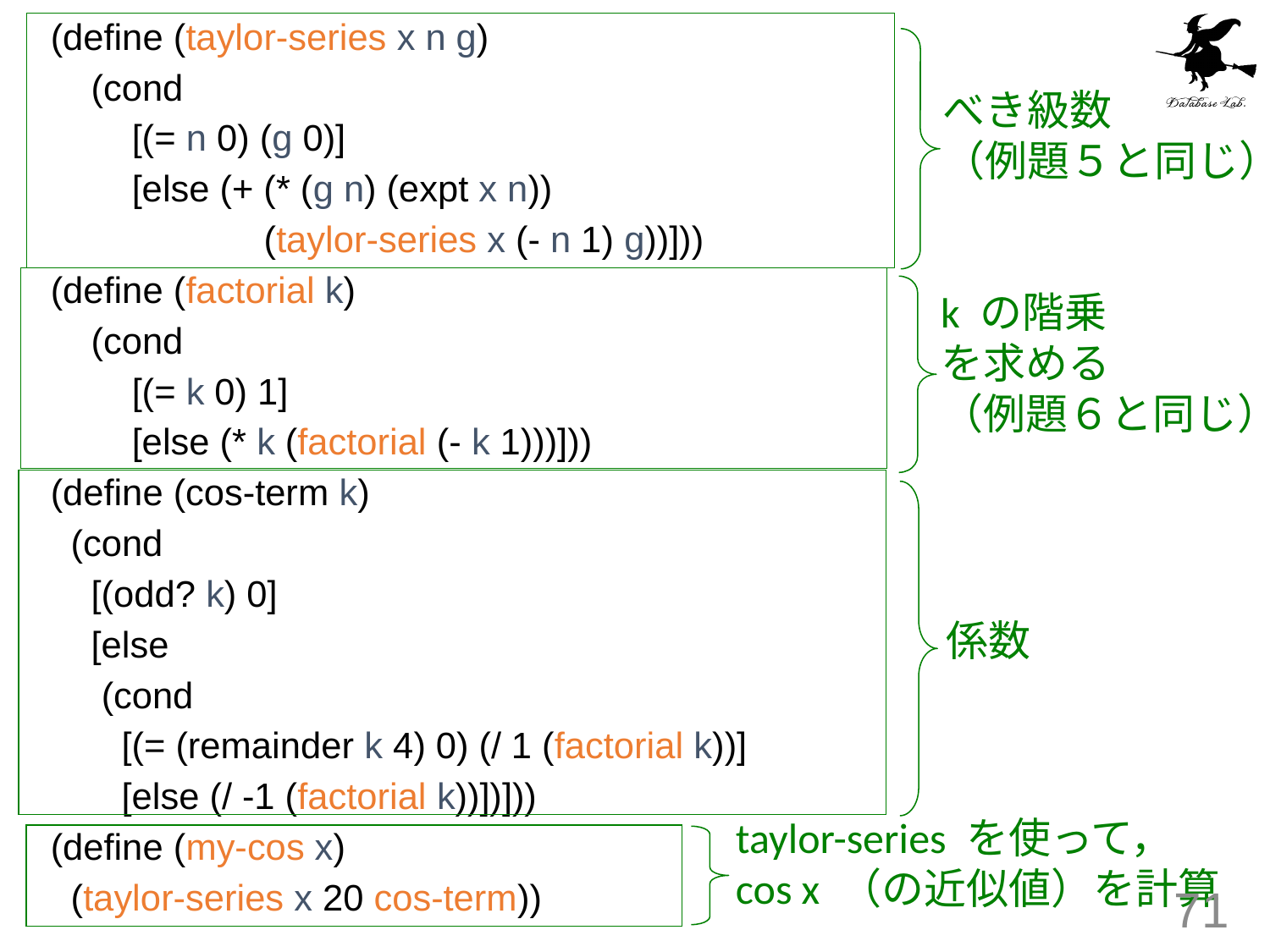

(define (taylor-series x n g)
    (cond
        [(= n 0) (g 0)]
        [else (+ (* (g n) (expt x n))
                     (taylor-series x (- n 1) g))]))
(define (factorial k)
    (cond
        [(= k 0) 1]
        [else (* k (factorial (- k 1)))]))
(define (cos-term k)
  (cond
    [(odd? k) 0]
    [else
     (cond
       [(= (remainder k 4) 0) (/ 1 (factorial k))]
       [else (/ -1 (factorial k))])]))
(define (my-cos x)
  (taylor-series x 20 cos-term))

べき級数
（例題５と同じ）

k の階乗
を求める
（例題６と同じ）

係数
taylor-series を使って，
cos x （の近似値）を計算

71